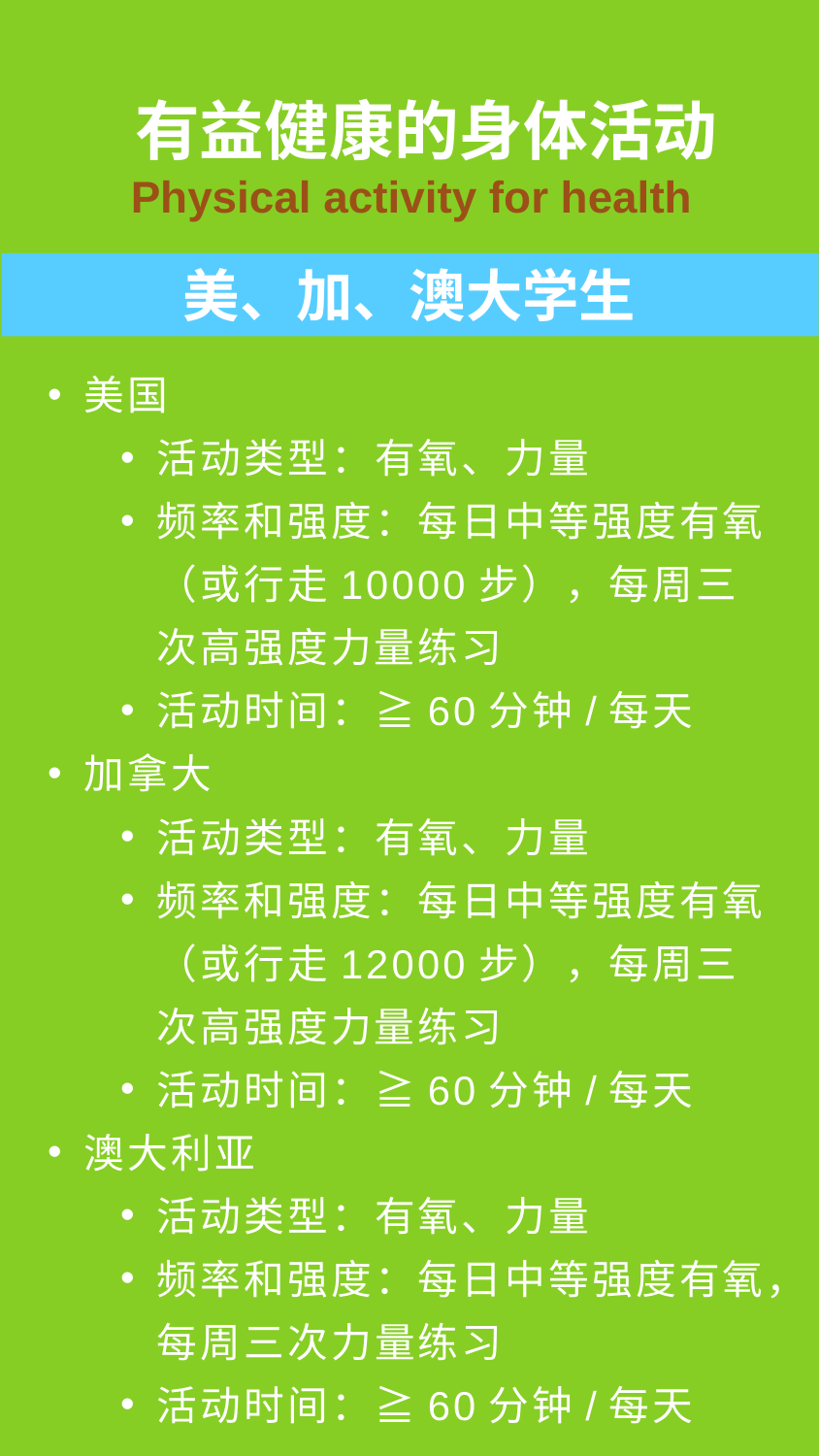

有益健康的身体活动
Physical activity for health

美、加、澳大学生
美国
活动类型：有氧、力量
频率和强度：每日中等强度有氧（或行走10000步），每周三次高强度力量练习
活动时间：≧60分钟/每天
加拿大
活动类型：有氧、力量
频率和强度：每日中等强度有氧（或行走12000步），每周三次高强度力量练习
活动时间：≧60分钟/每天
澳大利亚
活动类型：有氧、力量
频率和强度：每日中等强度有氧，每周三次力量练习
活动时间：≧60分钟/每天